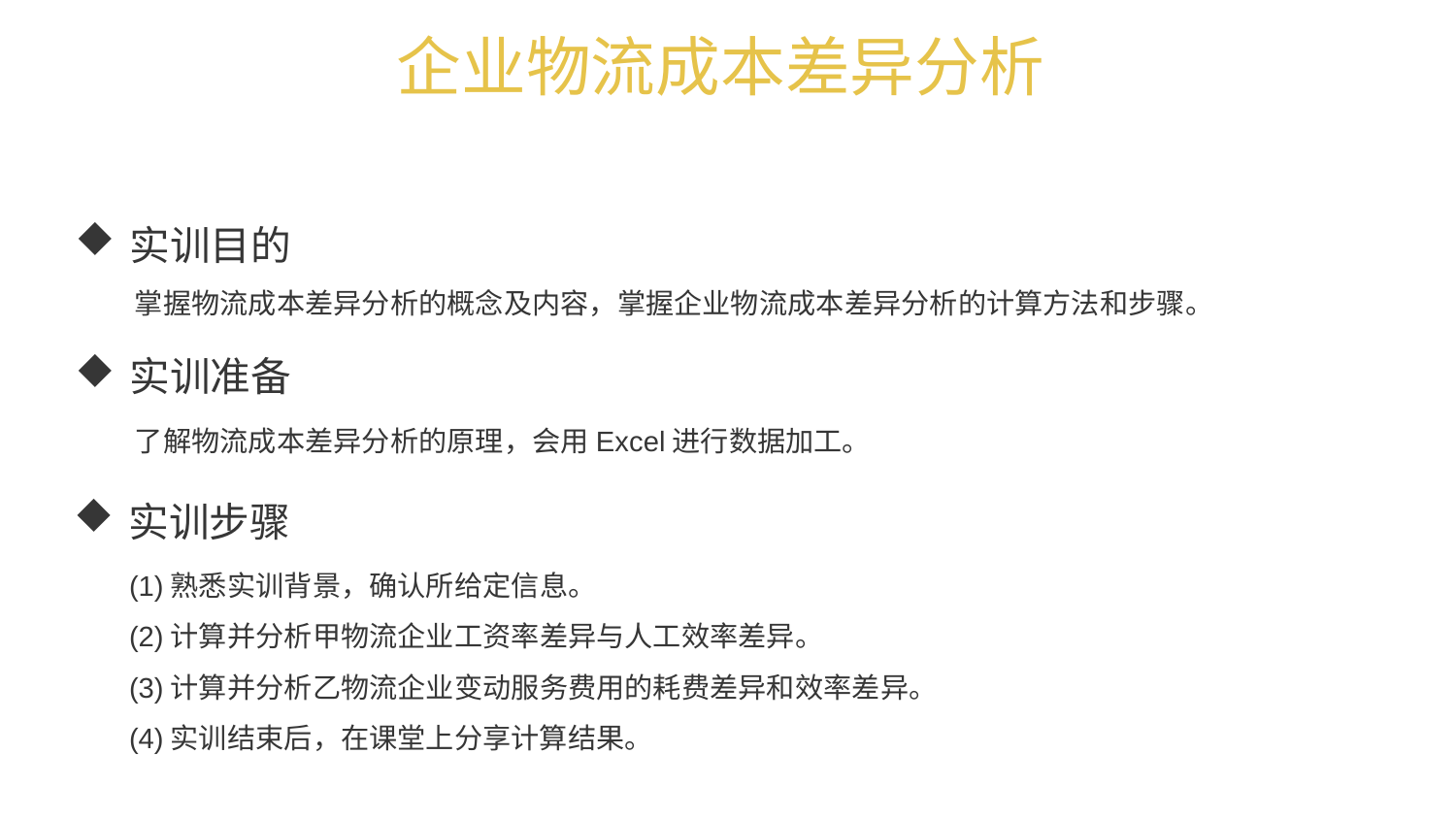

# 企业物流成本差异分析
实训目的
掌握物流成本差异分析的概念及内容，掌握企业物流成本差异分析的计算方法和步骤。
实训准备
了解物流成本差异分析的原理，会用Excel进行数据加工。
实训步骤
(1)熟悉实训背景，确认所给定信息。
(2)计算并分析甲物流企业工资率差异与人工效率差异。
(3)计算并分析乙物流企业变动服务费用的耗费差异和效率差异。
(4)实训结束后，在课堂上分享计算结果。